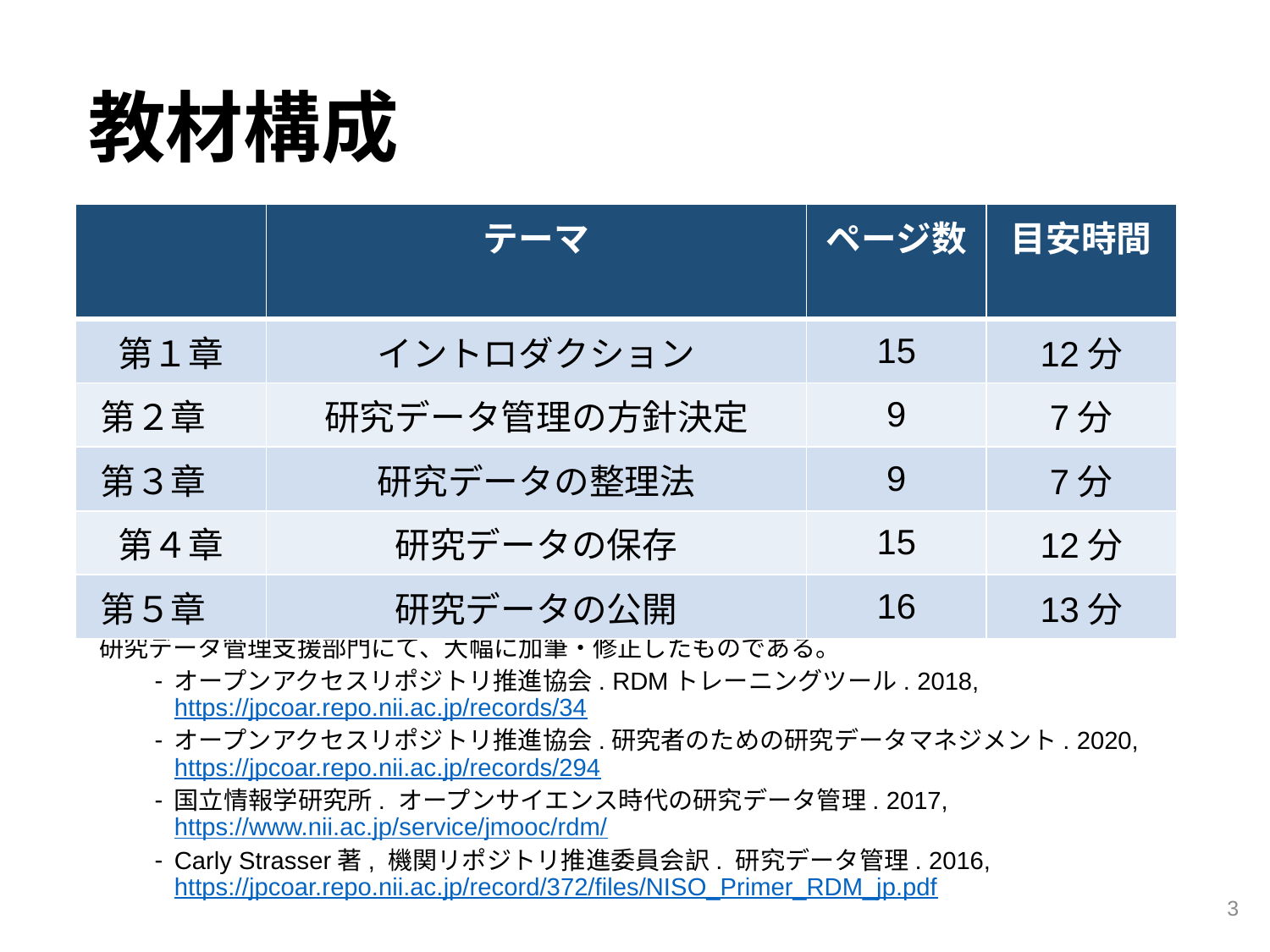

# 教材構成
|  | テーマ | ページ数 | 目安時間 |
| --- | --- | --- | --- |
| 第１章 | イントロダクション | 15 | 12分 |
| 第２章 | 研究データ管理の方針決定 | 9 | 7分 |
| 第３章 | 研究データの整理法 | 9 | 7分 |
| 第４章 | 研究データの保存 | 15 | 12分 |
| 第５章 | 研究データの公開 | 16 | 13分 |
この教材は、九州大学大学院統合新領域学府ライブラリーサイエンス専攻の2020年度PTL1で
以下の既存教材に改変を加えて作成した成果物について、同一の既存教材を再度参照し、
研究データ管理支援部門にて、大幅に加筆・修正したものである。
オープンアクセスリポジトリ推進協会. RDMトレーニングツール. 2018, https://jpcoar.repo.nii.ac.jp/records/34
オープンアクセスリポジトリ推進協会.研究者のための研究データマネジメント. 2020, https://jpcoar.repo.nii.ac.jp/records/294
国立情報学研究所. オープンサイエンス時代の研究データ管理. 2017, https://www.nii.ac.jp/service/jmooc/rdm/
Carly Strasser著, 機関リポジトリ推進委員会訳. 研究データ管理. 2016, https://jpcoar.repo.nii.ac.jp/record/372/files/NISO_Primer_RDM_jp.pdf